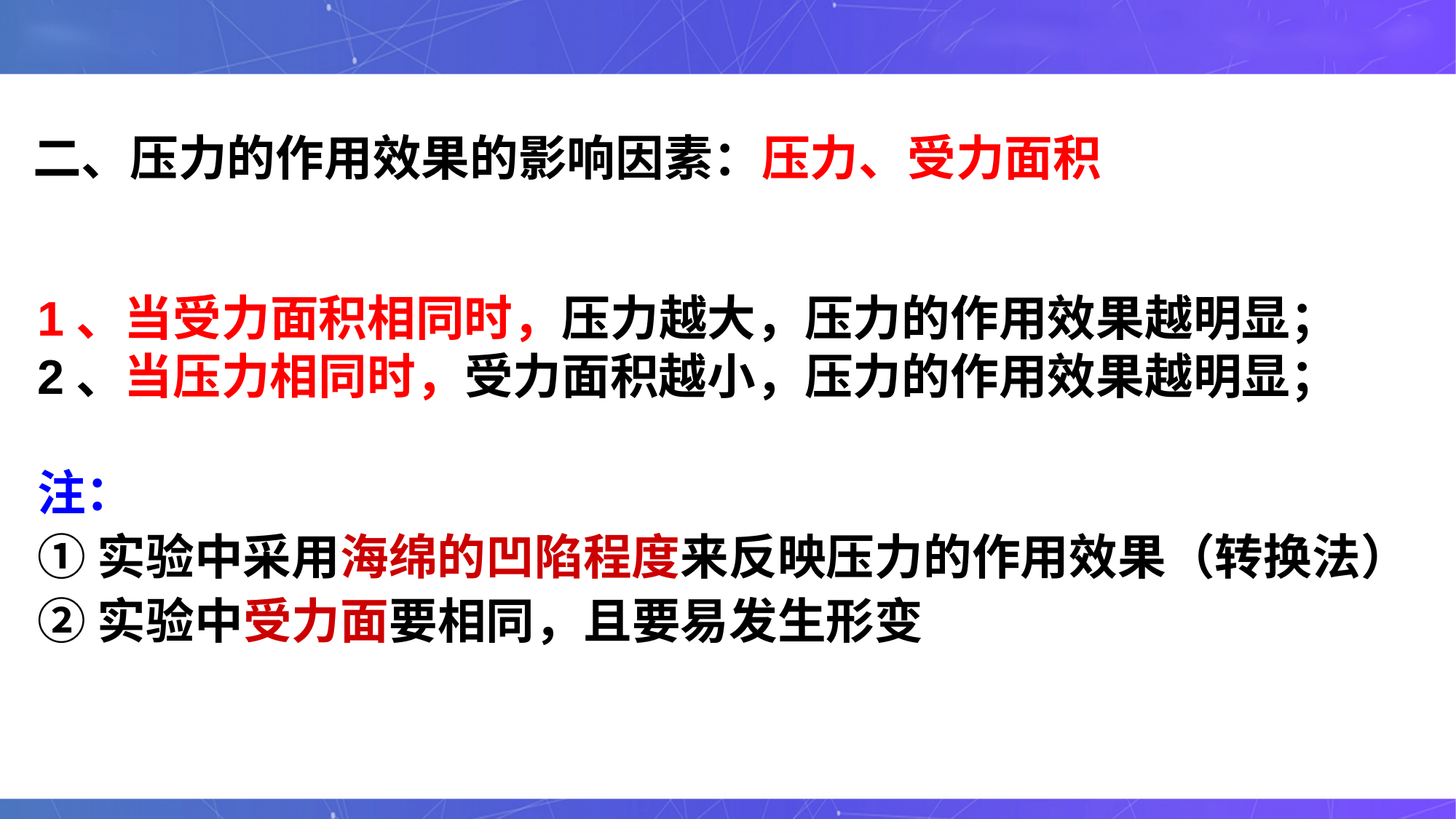

二、压力的作用效果的影响因素：压力、受力面积
1、当受力面积相同时，压力越大，压力的作用效果越明显；
2、当压力相同时，受力面积越小，压力的作用效果越明显；

注：
①实验中采用海绵的凹陷程度来反映压力的作用效果（转换法）
②实验中受力面要相同，且要易发生形变